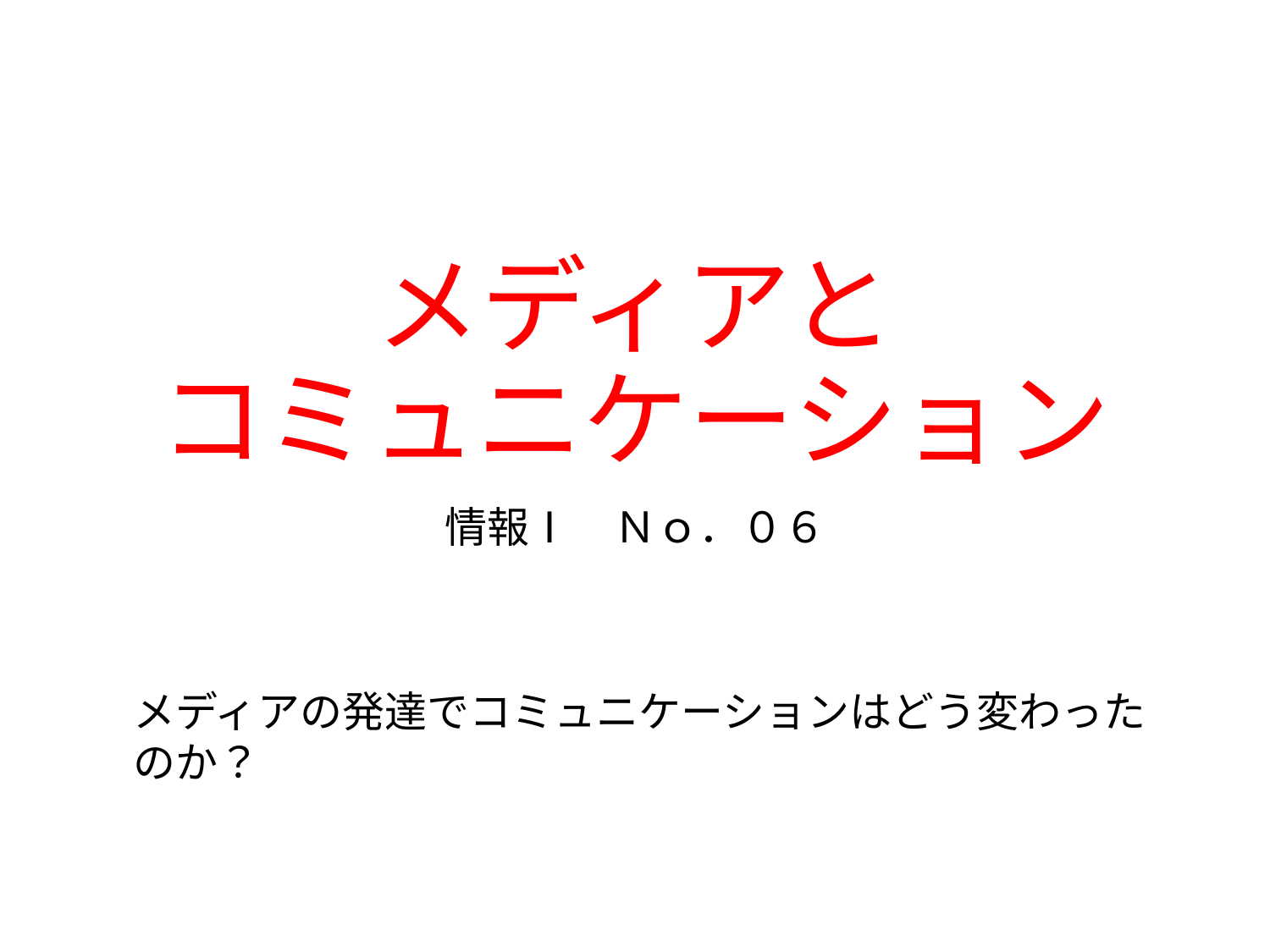

# メディアと コミュニケーション
情報Ⅰ　Ｎｏ．０６
メディアの発達でコミュニケーションはどう変わったのか？